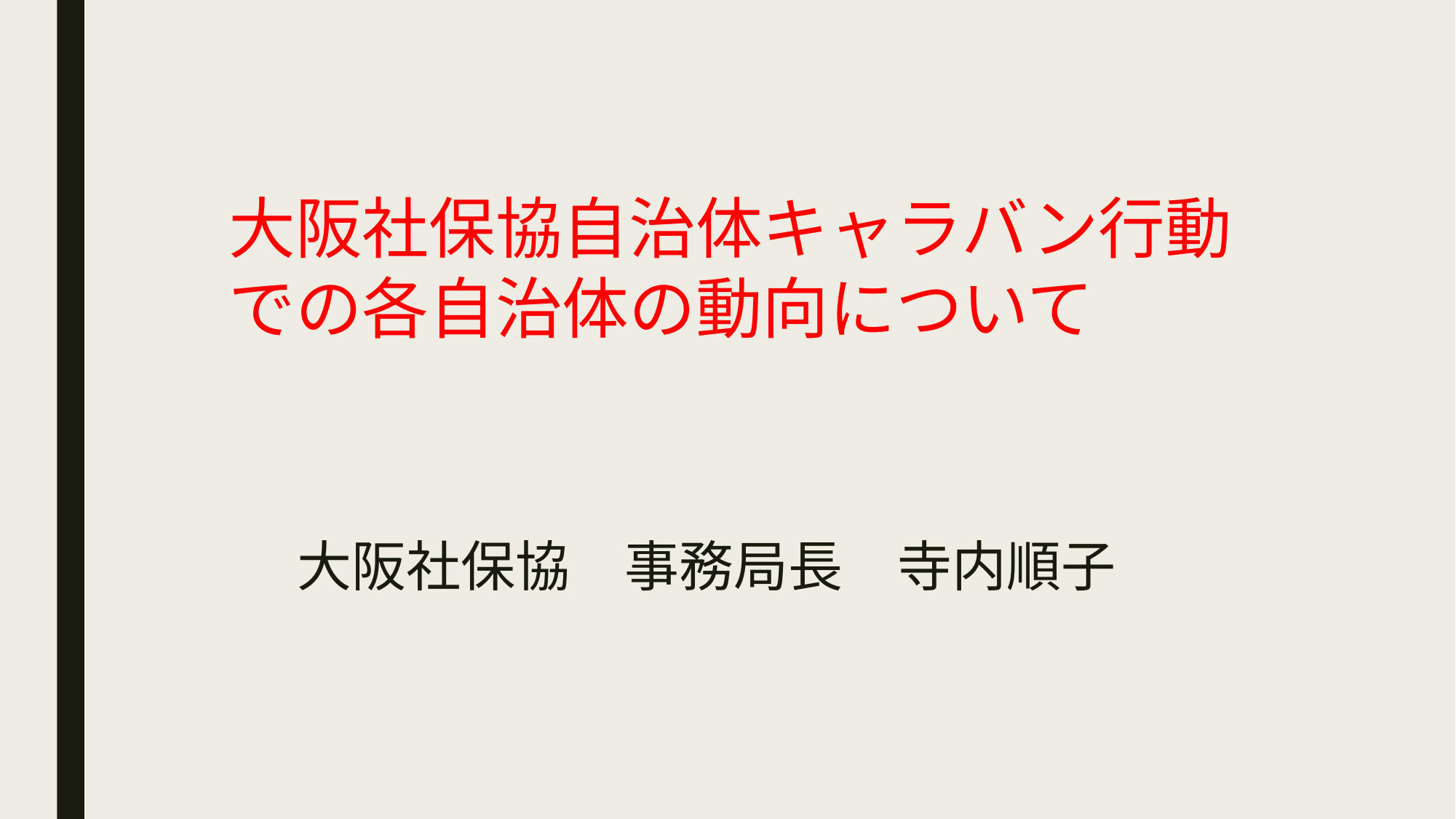

# 大阪社保協自治体キャラバン行動での各自治体の動向について

大阪社保協　事務局長　寺内順子